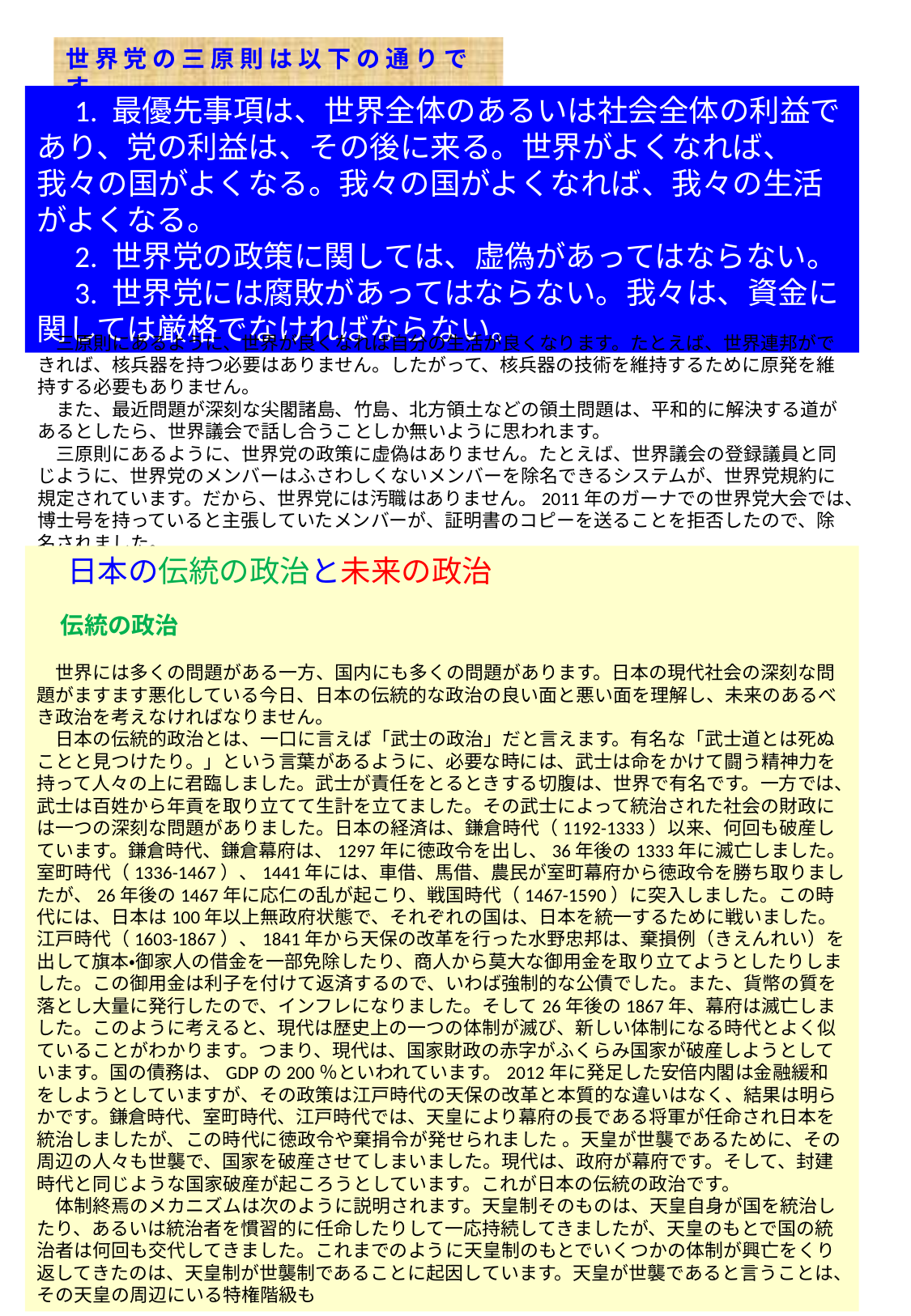

世 界 党 の 三 原 則 は 以 下 の 通 り で す。
　1. 最優先事項は、世界全体のあるいは社会全体の利益であり、党の利益は、その後に来る。世界がよくなれば、我々の国がよくなる。我々の国がよくなれば、我々の生活がよくなる。
　2. 世界党の政策に関しては、虚偽があってはならない。
　3. 世界党には腐敗があってはならない。我々は、資金に関しては厳格でなければならない。
　三原則にあるように、世界が良くなれば自分の生活が良くなります。たとえば、世界連邦ができれば、核兵器を持つ必要はありません。したがって、核兵器の技術を維持するために原発を維持する必要もありません。
　また、最近問題が深刻な尖閣諸島、竹島、北方領土などの領土問題は、平和的に解決する道があるとしたら、世界議会で話し合うことしか無いように思われます。
　三原則にあるように、世界党の政策に虚偽はありません。たとえば、世界議会の登録議員と同じように、世界党のメンバーはふさわしくないメンバーを除名できるシステムが、世界党規約に規定されています。だから、世界党には汚職はありません。2011年のガーナでの世界党大会では、博士号を持っていると主張していたメンバーが、証明書のコピーを送ることを拒否したので、除名されました。
　日本の伝統の政治と未来の政治

　伝統の政治

　世界には多くの問題がある一方、国内にも多くの問題があります。日本の現代社会の深刻な問題がますます悪化している今日、日本の伝統的な政治の良い面と悪い面を理解し、未来のあるべき政治を考えなければなりません。
　日本の伝統的政治とは、一口に言えば「武士の政治」だと言えます。有名な「武士道とは死ぬことと見つけたり。」という言葉があるように、必要な時には、武士は命をかけて闘う精神力を持って人々の上に君臨しました。武士が責任をとるときする切腹は、世界で有名です。一方では、武士は百姓から年貢を取り立てて生計を立てました。その武士によって統治された社会の財政には一つの深刻な問題がありました。日本の経済は、鎌倉時代（1192-1333）以来、何回も破産しています。鎌倉時代、鎌倉幕府は、1297年に徳政令を出し、36年後の1333年に滅亡しました。室町時代（1336-1467）、1441年には、車借、馬借、農民が室町幕府から徳政令を勝ち取りましたが、26年後の1467年に応仁の乱が起こり、戦国時代（1467-1590）に突入しました。この時代には、日本は100年以上無政府状態で、それぞれの国は、日本を統一するために戦いました。江戸時代（1603-1867）、1841年から天保の改革を行った水野忠邦は、棄損例（きえんれい）を出して旗本・御家人の借金を一部免除したり、商人から莫大な御用金を取り立てようとしたりしました。この御用金は利子を付けて返済するので、いわば強制的な公債でした。また、貨幣の質を落とし大量に発行したので、インフレになりました。そして26年後の1867年、幕府は滅亡しました。このように考えると、現代は歴史上の一つの体制が滅び、新しい体制になる時代とよく似ていることがわかります。つまり、現代は、国家財政の赤字がふくらみ国家が破産しようとしています。国の債務は、GDPの200％といわれています。2012年に発足した安倍内閣は金融緩和をしようとしていますが、その政策は江戸時代の天保の改革と本質的な違いはなく、結果は明らかです。鎌倉時代、室町時代、江戸時代では、天皇により幕府の長である将軍が任命され日本を統治しましたが、この時代に徳政令や棄捐令が発せられました 。天皇が世襲であるために、その周辺の人々も世襲で、国家を破産させてしまいました。現代は、政府が幕府です。そして、封建時代と同じような国家破産が起ころうとしています。これが日本の伝統の政治です。
　体制終焉のメカニズムは次のように説明されます。天皇制そのものは、天皇自身が国を統治したり、あるいは統治者を慣習的に任命したりして一応持続してきましたが、天皇のもとで国の統治者は何回も交代してきました。これまでのように天皇制のもとでいくつかの体制が興亡をくり返してきたのは、天皇制が世襲制であることに起因しています。天皇が世襲であると言うことは、その天皇の周辺にいる特権階級も
2